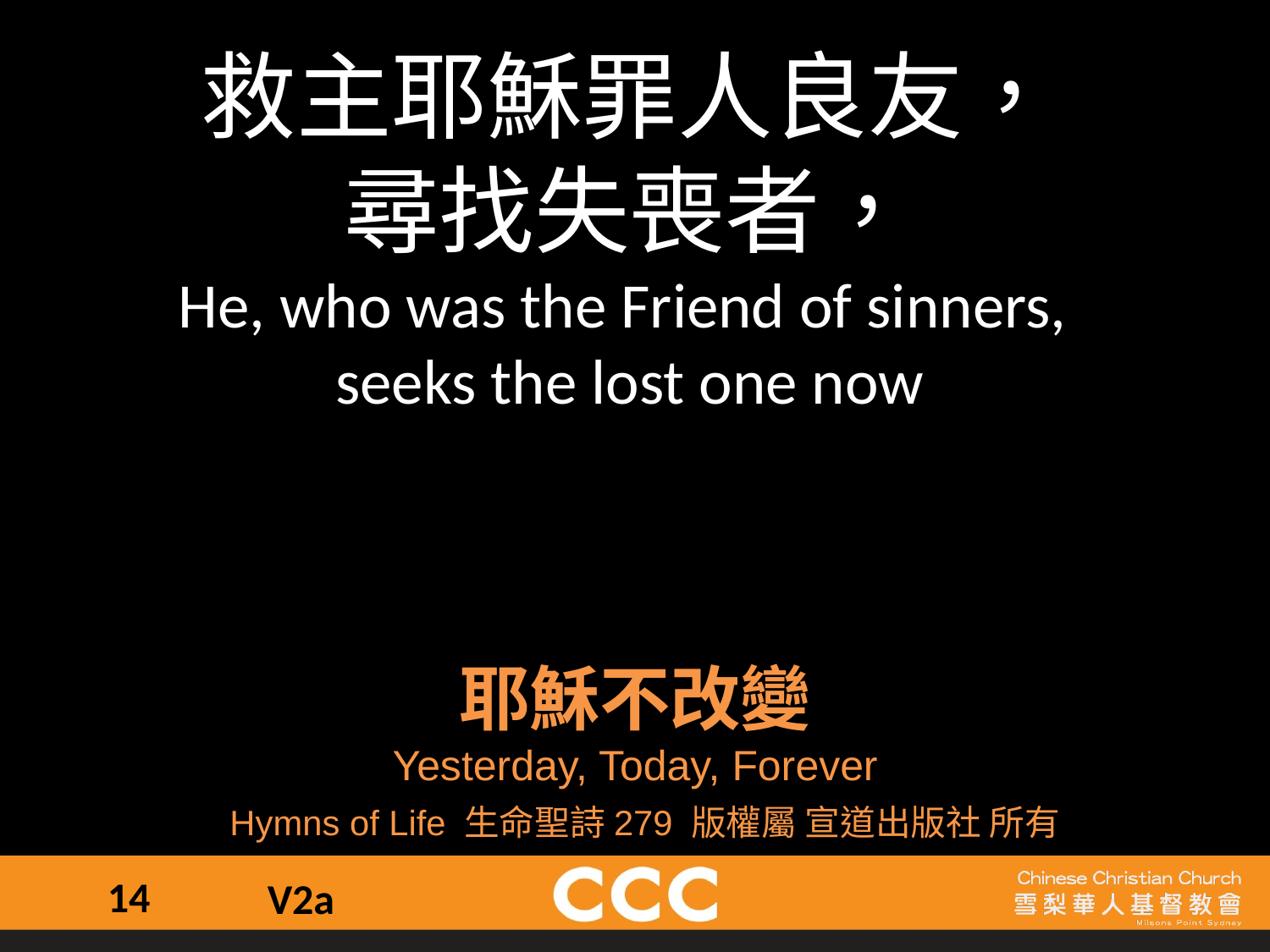

救主耶穌罪人良友，
尋找失喪者，
He, who was the Friend of sinners,
seeks the lost one now
耶穌不改變
Yesterday, Today, Forever
Hymns of Life 生命聖詩279 版權屬 宣道出版社 所有
14
V2a